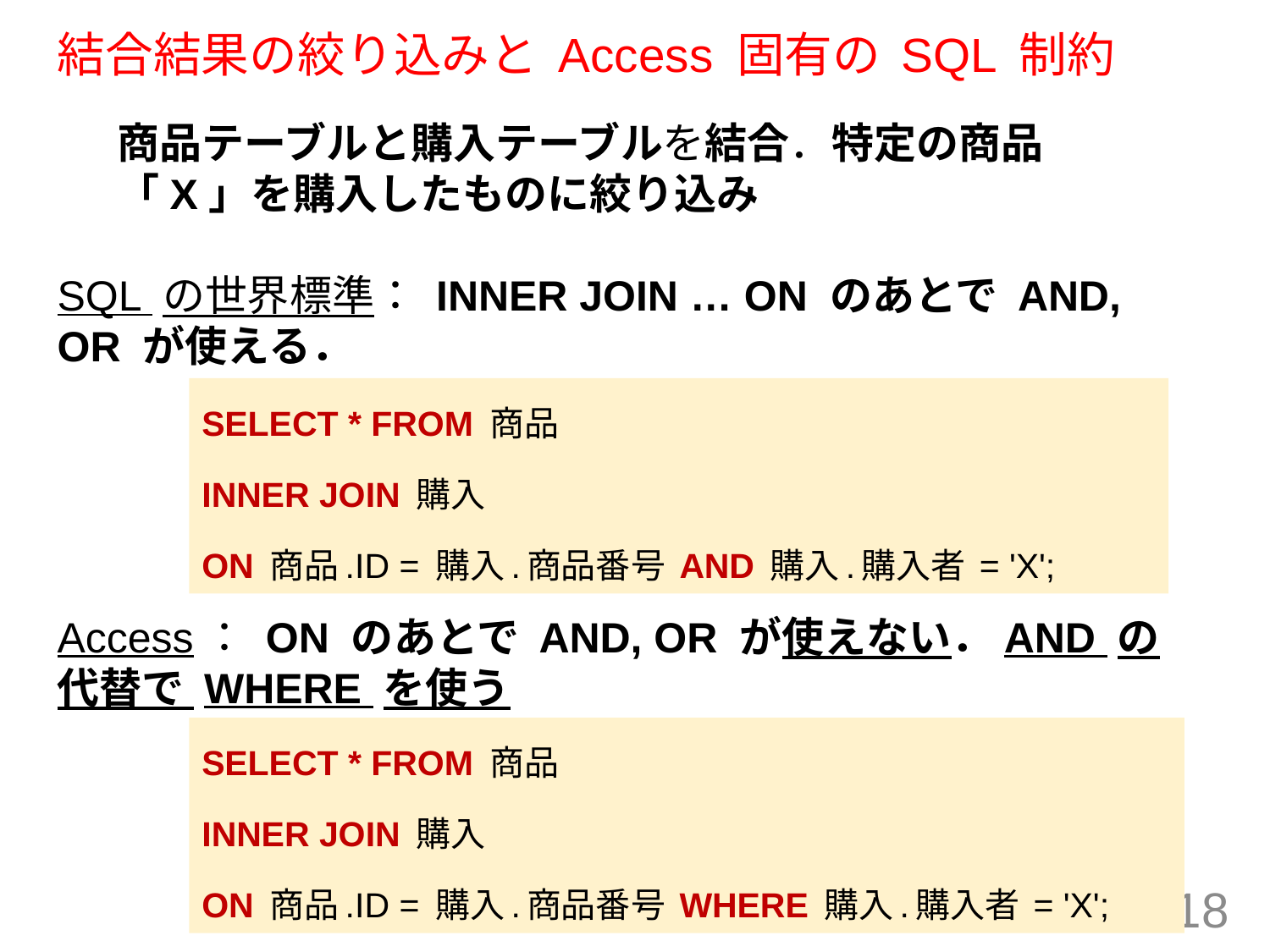

# 結合結果の絞り込みと Access 固有の SQL 制約
商品テーブルと購入テーブルを結合．特定の商品「X」を購入したものに絞り込み
SQL の世界標準： INNER JOIN … ON のあとで AND, OR が使える．

Access： ON のあとで AND, OR が使えない．AND の代替で WHERE を使う
SELECT * FROM 商品
INNER JOIN 購入
ON 商品.ID = 購入.商品番号 AND 購入.購入者 = 'X';

SELECT * FROM 商品
INNER JOIN 購入
ON 商品.ID = 購入.商品番号 WHERE 購入.購入者 = 'X';

18